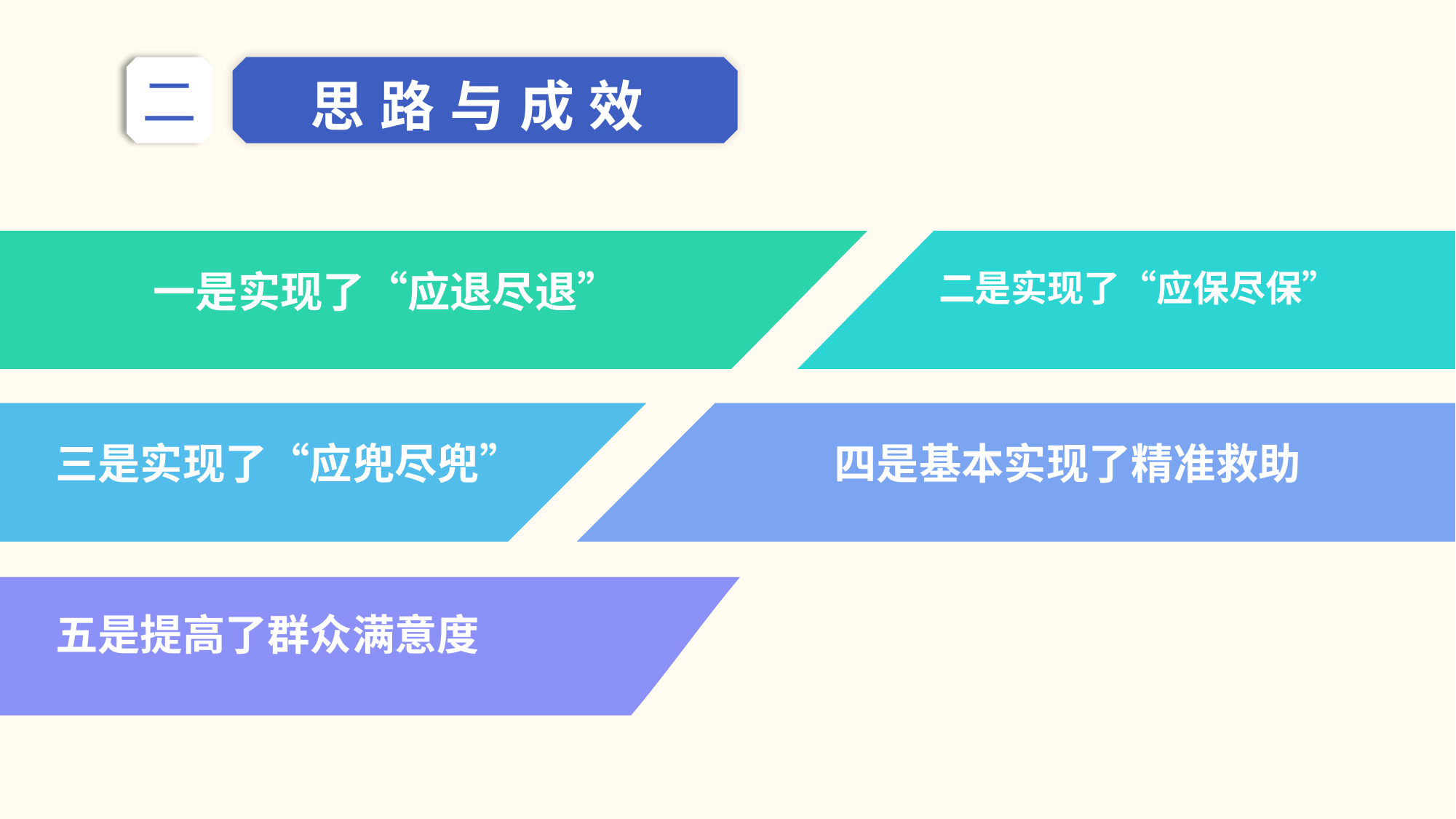

思路与成效

二

二是实现了“应保尽保”
一是实现了“应退尽退”

四是基本实现了精准救助
三是实现了“应兜尽兜”

五是提高了群众满意度